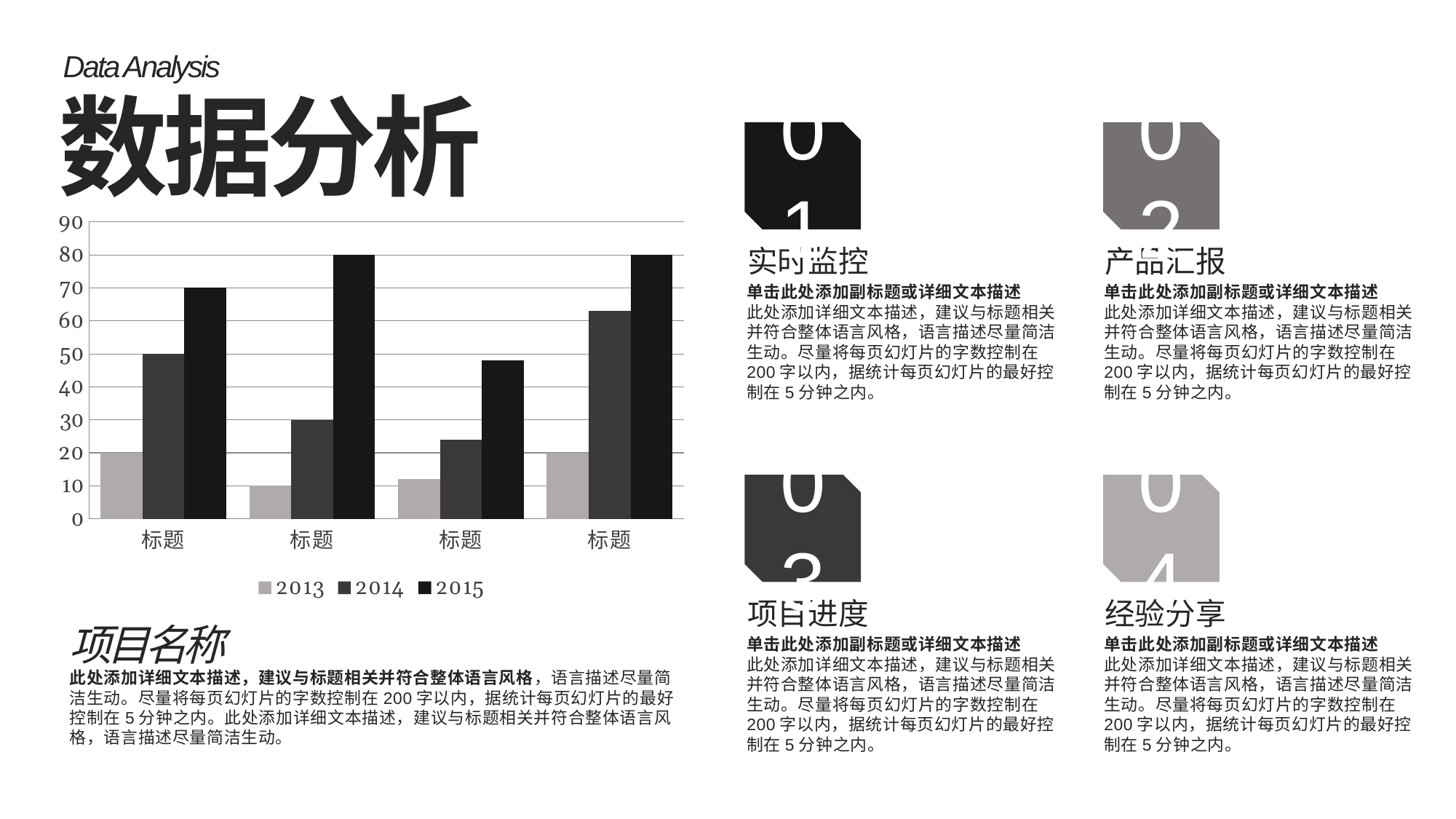

Data Analysis
数据分析
01
02

### Chart

| Category | 2013 | 2014 | 2015 |
|---|---|---|---|
| 标题 | 20.0 | 50.0 | 70.0 |
| 标题 | 10.0 | 30.0 | 80.0 |
| 标题 | 12.0 | 24.0 | 48.0 |
| 标题 | 20.0 | 63.0 | 80.0 |
实时监控
产品汇报
单击此处添加副标题或详细文本描述
此处添加详细文本描述，建议与标题相关并符合整体语言风格，语言描述尽量简洁生动。尽量将每页幻灯片的字数控制在200字以内，据统计每页幻灯片的最好控制在5分钟之内。
单击此处添加副标题或详细文本描述
此处添加详细文本描述，建议与标题相关并符合整体语言风格，语言描述尽量简洁生动。尽量将每页幻灯片的字数控制在200字以内，据统计每页幻灯片的最好控制在5分钟之内。
03
04
项目进度
经验分享
项目名称
单击此处添加副标题或详细文本描述
此处添加详细文本描述，建议与标题相关并符合整体语言风格，语言描述尽量简洁生动。尽量将每页幻灯片的字数控制在200字以内，据统计每页幻灯片的最好控制在5分钟之内。
单击此处添加副标题或详细文本描述
此处添加详细文本描述，建议与标题相关并符合整体语言风格，语言描述尽量简洁生动。尽量将每页幻灯片的字数控制在200字以内，据统计每页幻灯片的最好控制在5分钟之内。
此处添加详细文本描述，建议与标题相关并符合整体语言风格，语言描述尽量简洁生动。尽量将每页幻灯片的字数控制在200字以内，据统计每页幻灯片的最好控制在5分钟之内。此处添加详细文本描述，建议与标题相关并符合整体语言风格，语言描述尽量简洁生动。